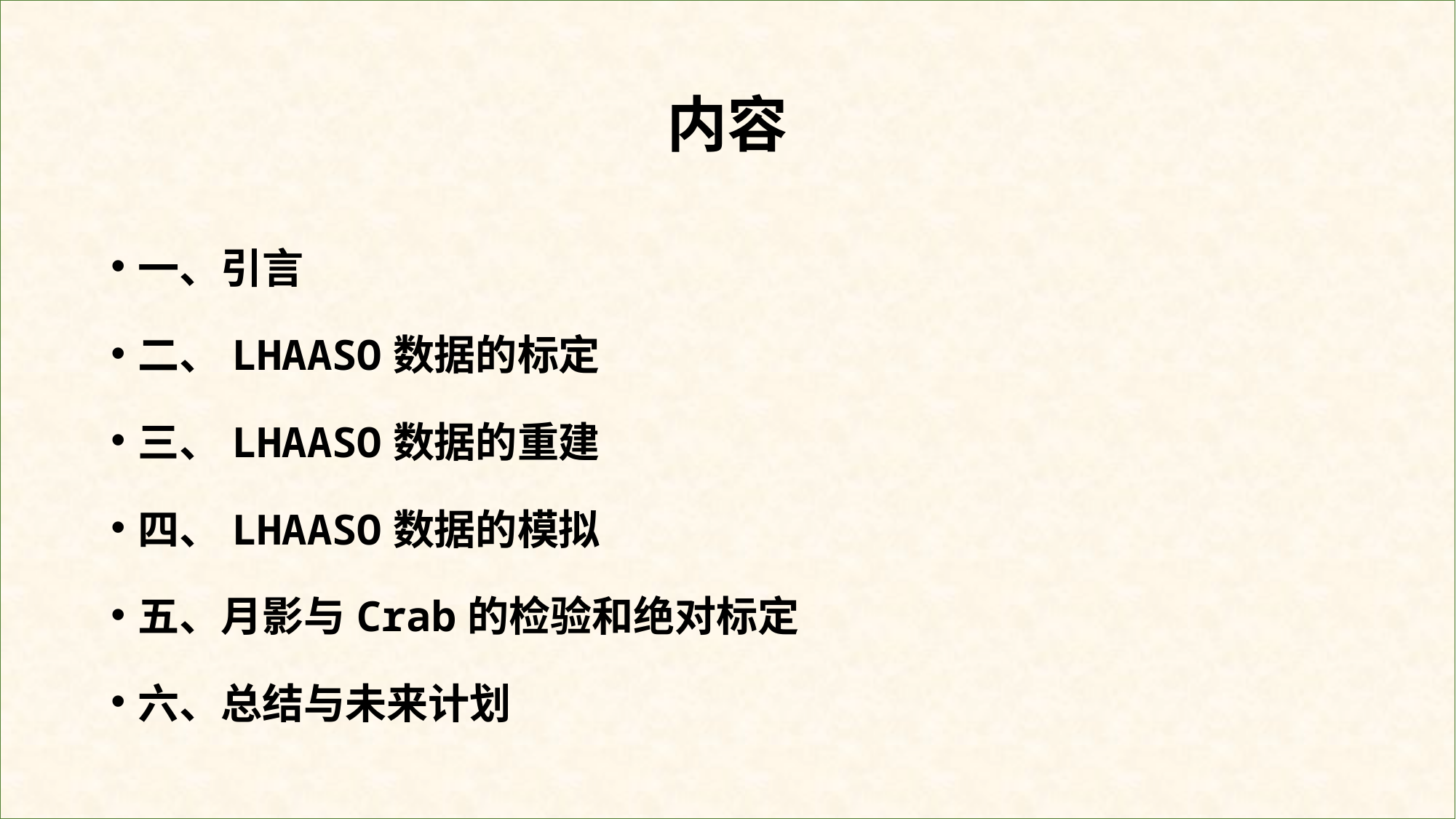

内容
一、引言
二、LHAASO数据的标定
三、LHAASO数据的重建
四、LHAASO数据的模拟
五、月影与Crab的检验和绝对标定
六、总结与未来计划